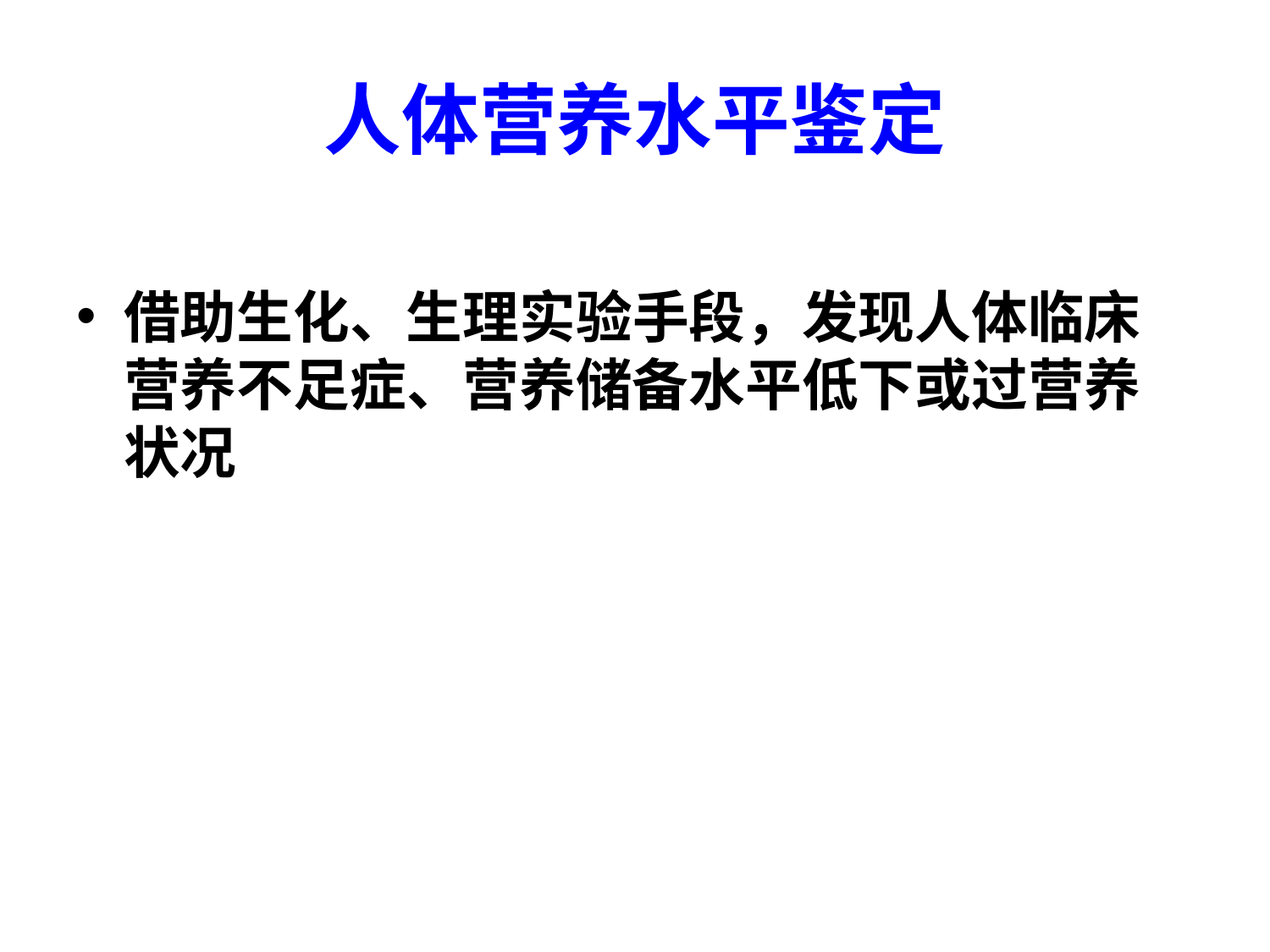

# 人体营养水平鉴定
借助生化、生理实验手段，发现人体临床营养不足症、营养储备水平低下或过营养状况